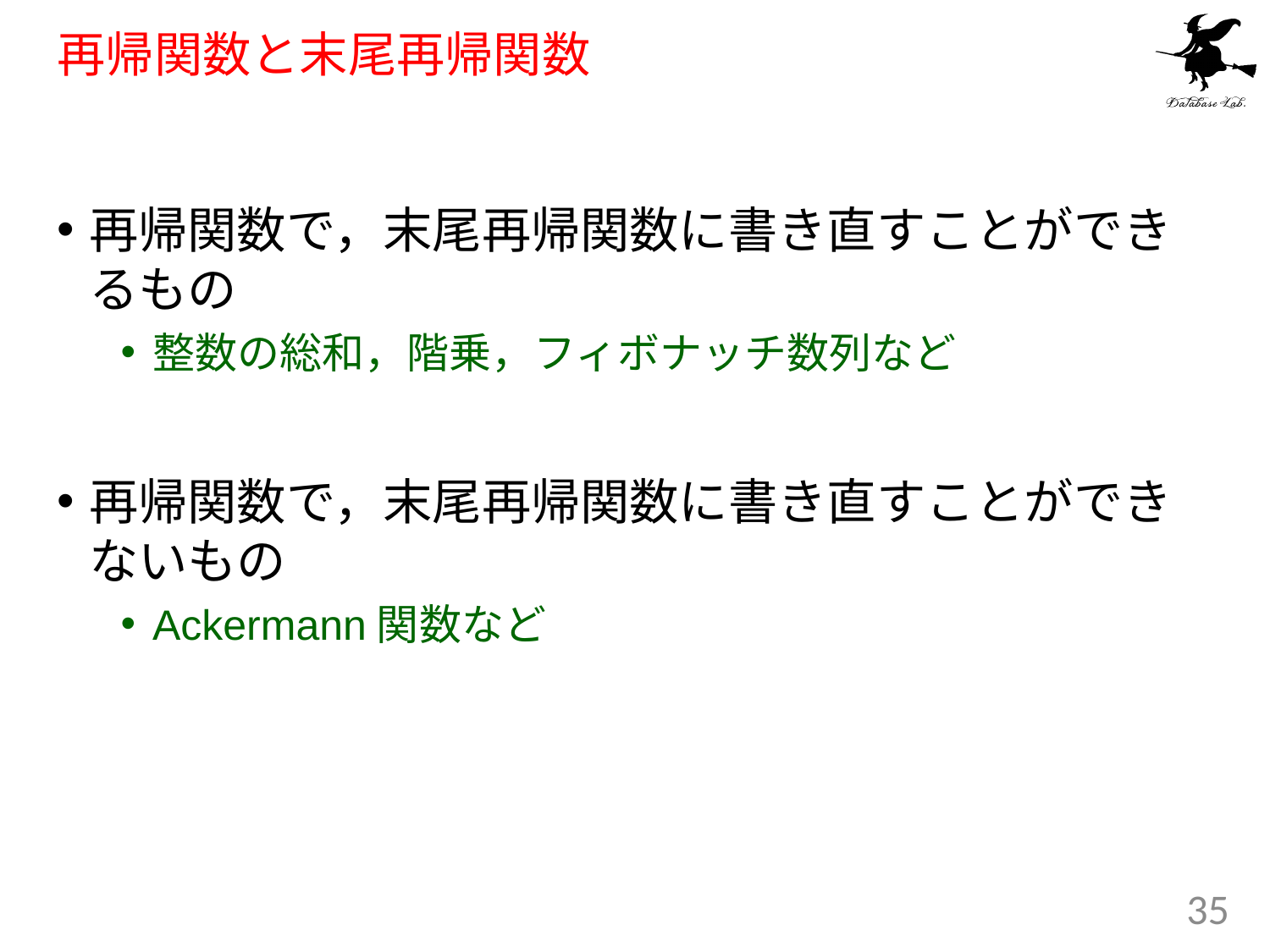

# 再帰関数と末尾再帰関数
再帰関数で，末尾再帰関数に書き直すことができるもの
整数の総和，階乗，フィボナッチ数列など

再帰関数で，末尾再帰関数に書き直すことができないもの
Ackermann関数など
35